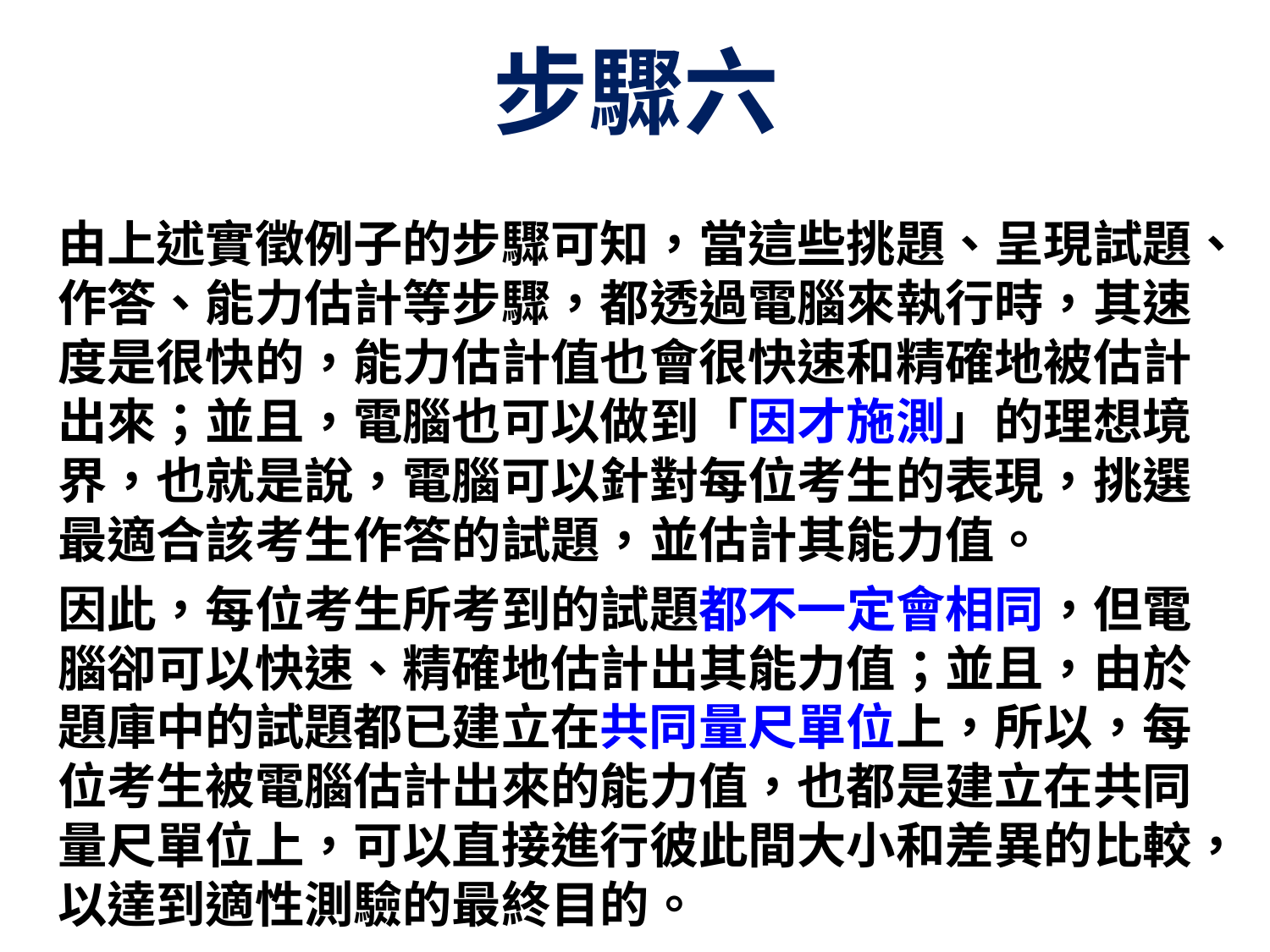

# 步驟六
由上述實徵例子的步驟可知，當這些挑題、呈現試題、作答、能力估計等步驟，都透過電腦來執行時，其速度是很快的，能力估計值也會很快速和精確地被估計出來；並且，電腦也可以做到「因才施測」的理想境界，也就是說，電腦可以針對每位考生的表現，挑選最適合該考生作答的試題，並估計其能力值。
因此，每位考生所考到的試題都不一定會相同，但電腦卻可以快速、精確地估計出其能力值；並且，由於題庫中的試題都已建立在共同量尺單位上，所以，每位考生被電腦估計出來的能力值，也都是建立在共同量尺單位上，可以直接進行彼此間大小和差異的比較，以達到適性測驗的最終目的。